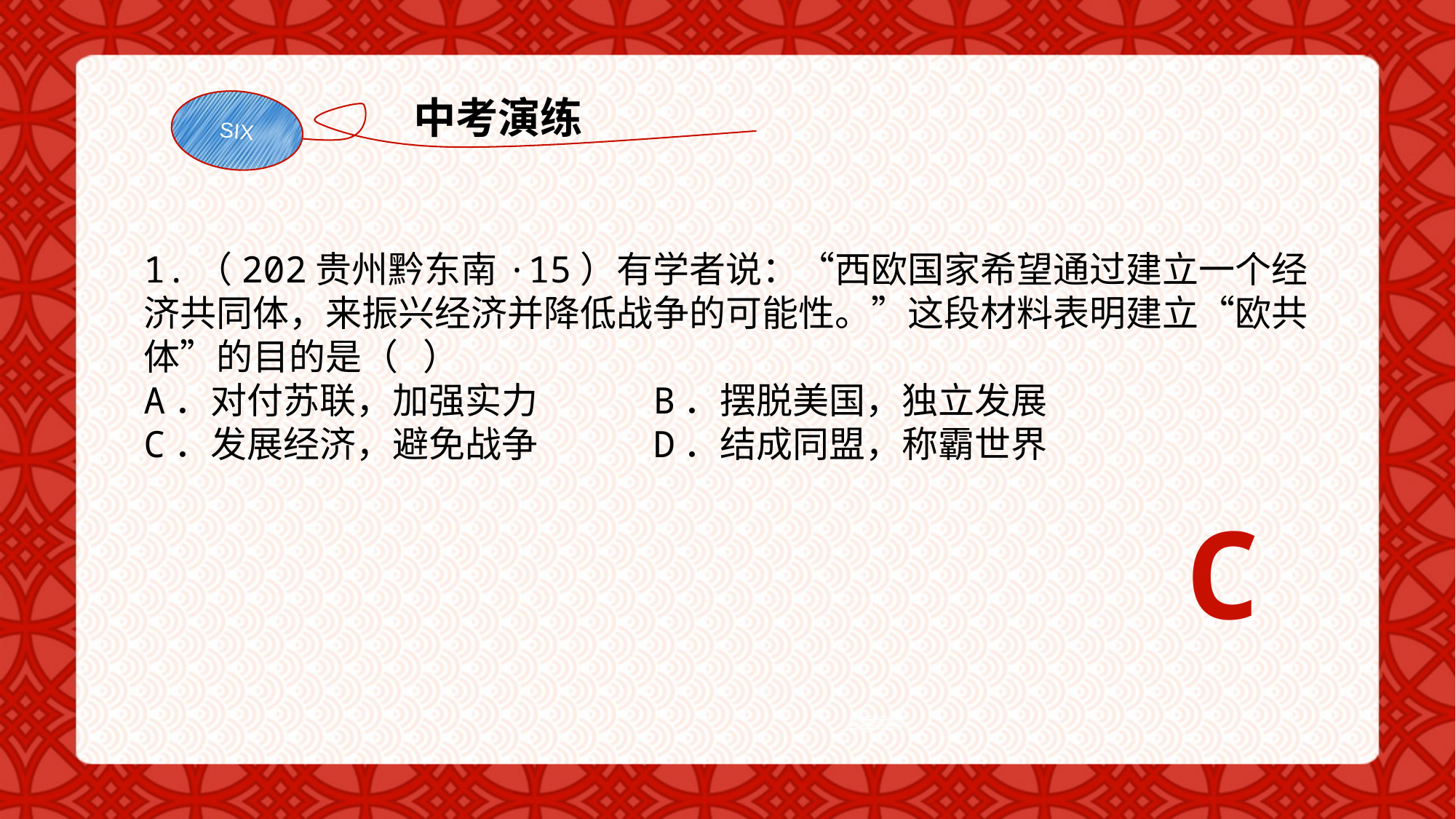

中考演练
SIX

1.（202贵州黔东南·15）有学者说：“西欧国家希望通过建立一个经济共同体，来振兴经济并降低战争的可能性。”这段材料表明建立“欧共体”的目的是（   ）
A．对付苏联，加强实力             B．摆脱美国，独立发展
C．发展经济，避免战争             D．结成同盟，称霸世界

C